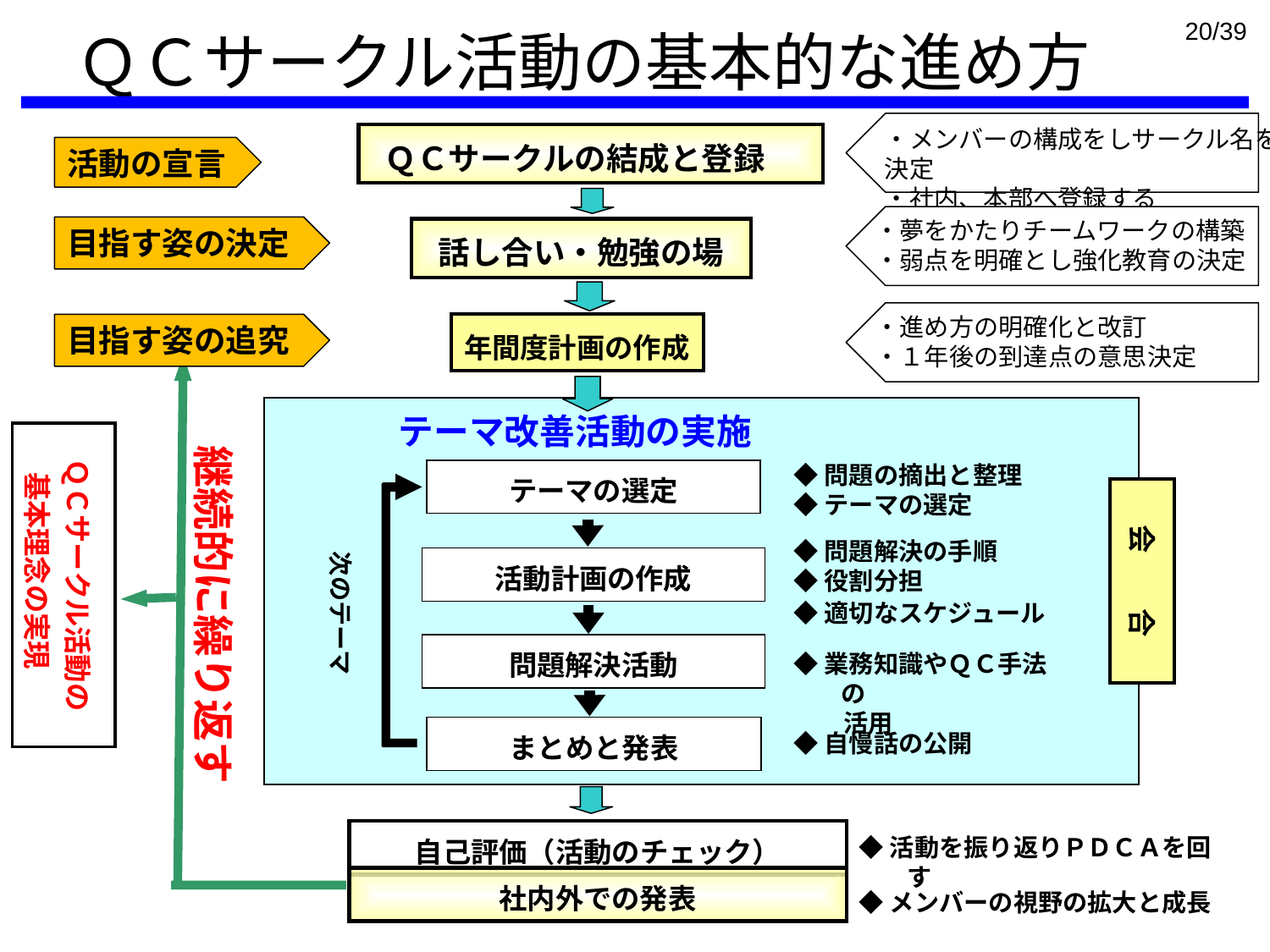

ＱＣサークル活動の基本的な進め方

・メンバーの構成をしサークル名を決定
・社内、本部へ登録する
ＱＣサークルの結成と登録
活動の宣言

・夢をかたりチームワークの構築
・弱点を明確とし強化教育の決定
目指す姿の決定
話し合い・勉強の場

・進め方の明確化と改訂
・１年後の到達点の意思決定
目指す姿の追究
年間度計画の作成

テーマ改善活動の実施

ＱＣサークル活動の
基本理念の実現
継続的に繰り返す
◆問題の摘出と整理
テーマの選定
会　　合

◆テーマの選定
次のテーマ

◆問題解決の手順
活動計画の作成
◆役割分担
◆適切なスケジュール

問題解決活動
◆業務知識やＱＣ手法の
　　活用

まとめと発表
◆自慢話の公開

自己評価（活動のチェック）
◆活動を振り返りＰＤＣＡを回す
社内外での発表
◆メンバーの視野の拡大と成長